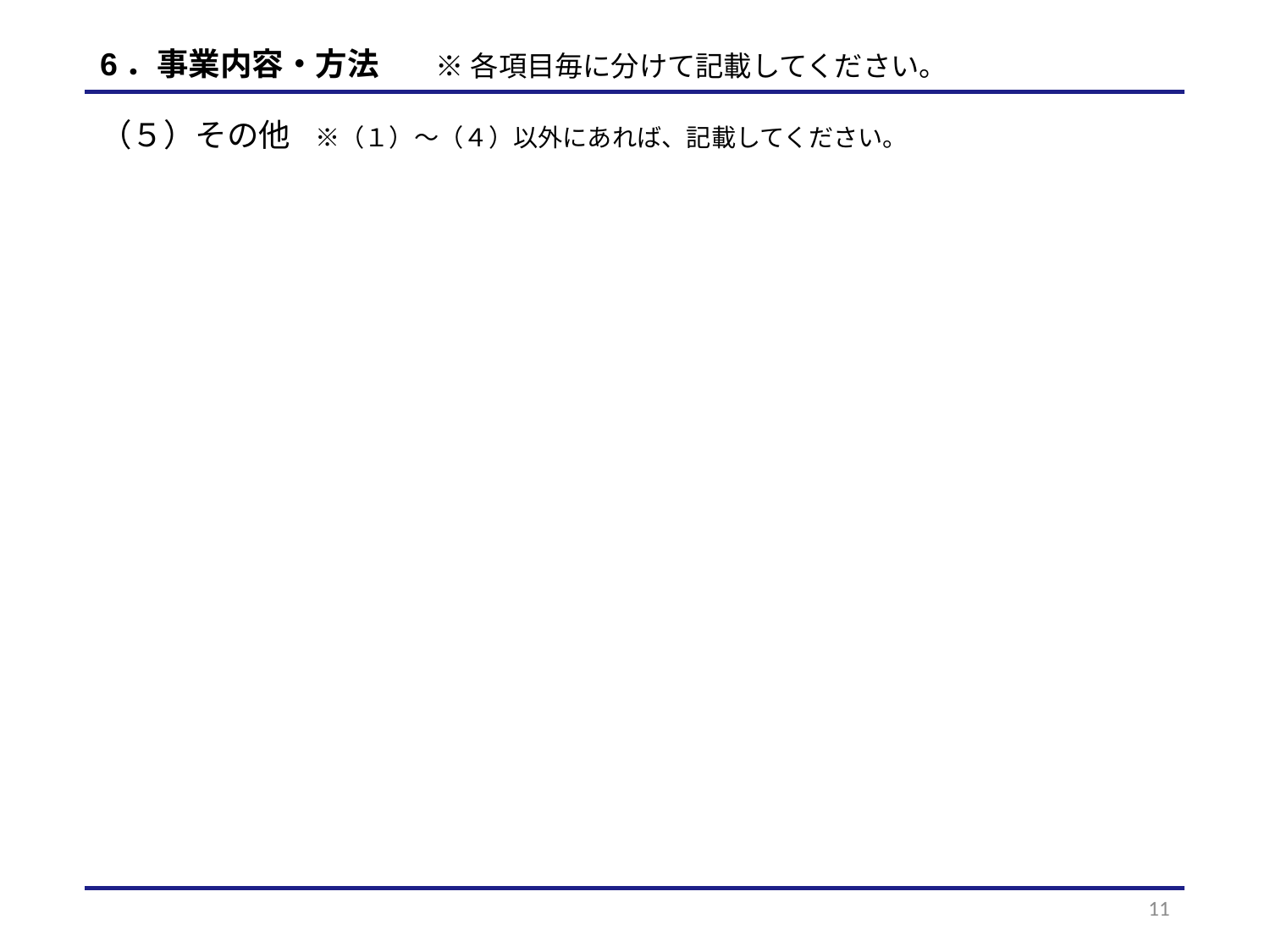

# 6．事業内容・方法
※各項目毎に分けて記載してください。
（５）その他　※（１）～（４）以外にあれば、記載してください。

11